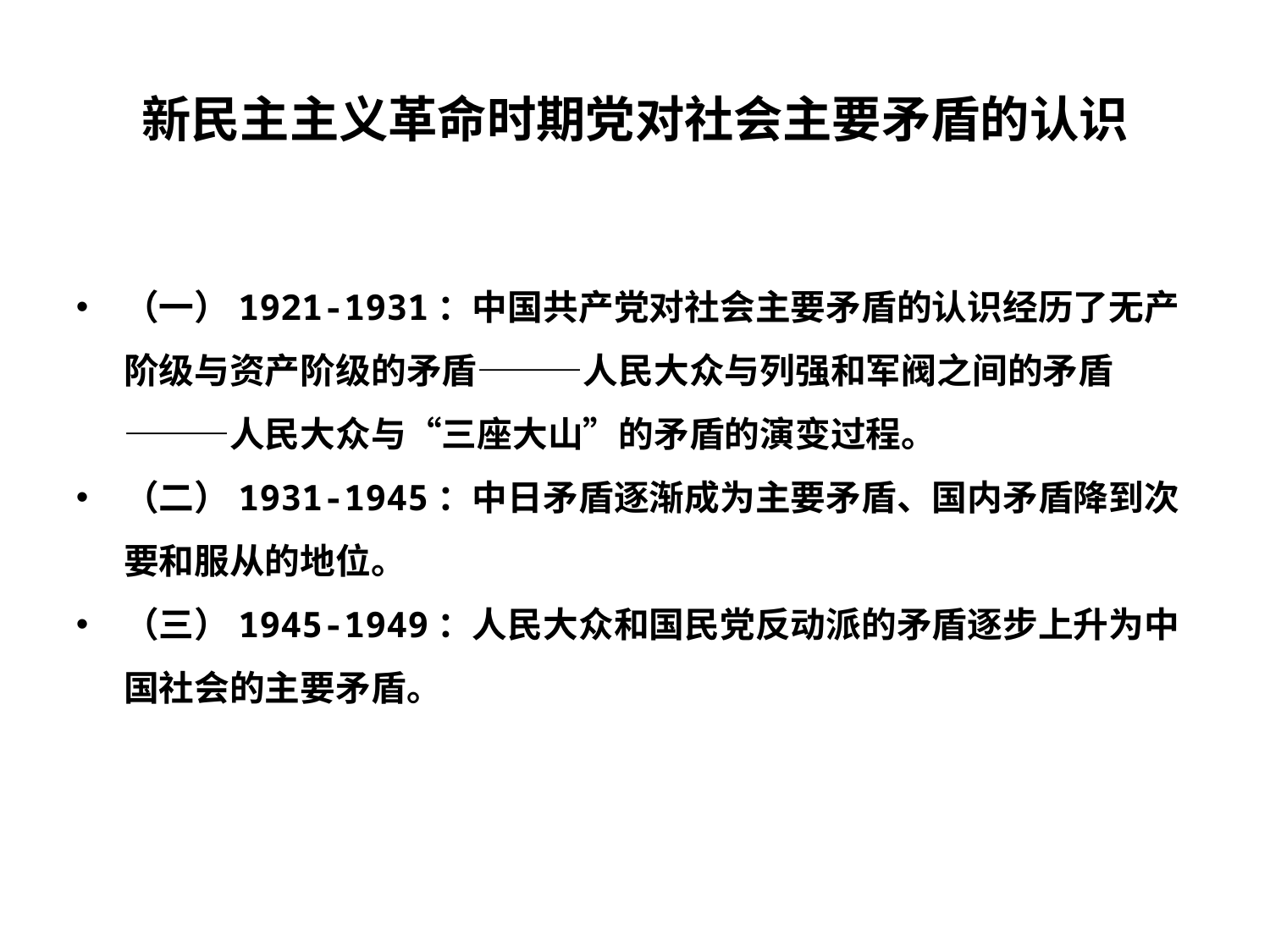

# 新民主主义革命时期党对社会主要矛盾的认识
（一）1921-1931：中国共产党对社会主要矛盾的认识经历了无产阶级与资产阶级的矛盾———人民大众与列强和军阀之间的矛盾———人民大众与“三座大山”的矛盾的演变过程。
（二）1931-1945：中日矛盾逐渐成为主要矛盾、国内矛盾降到次要和服从的地位。
（三）1945-1949：人民大众和国民党反动派的矛盾逐步上升为中国社会的主要矛盾。